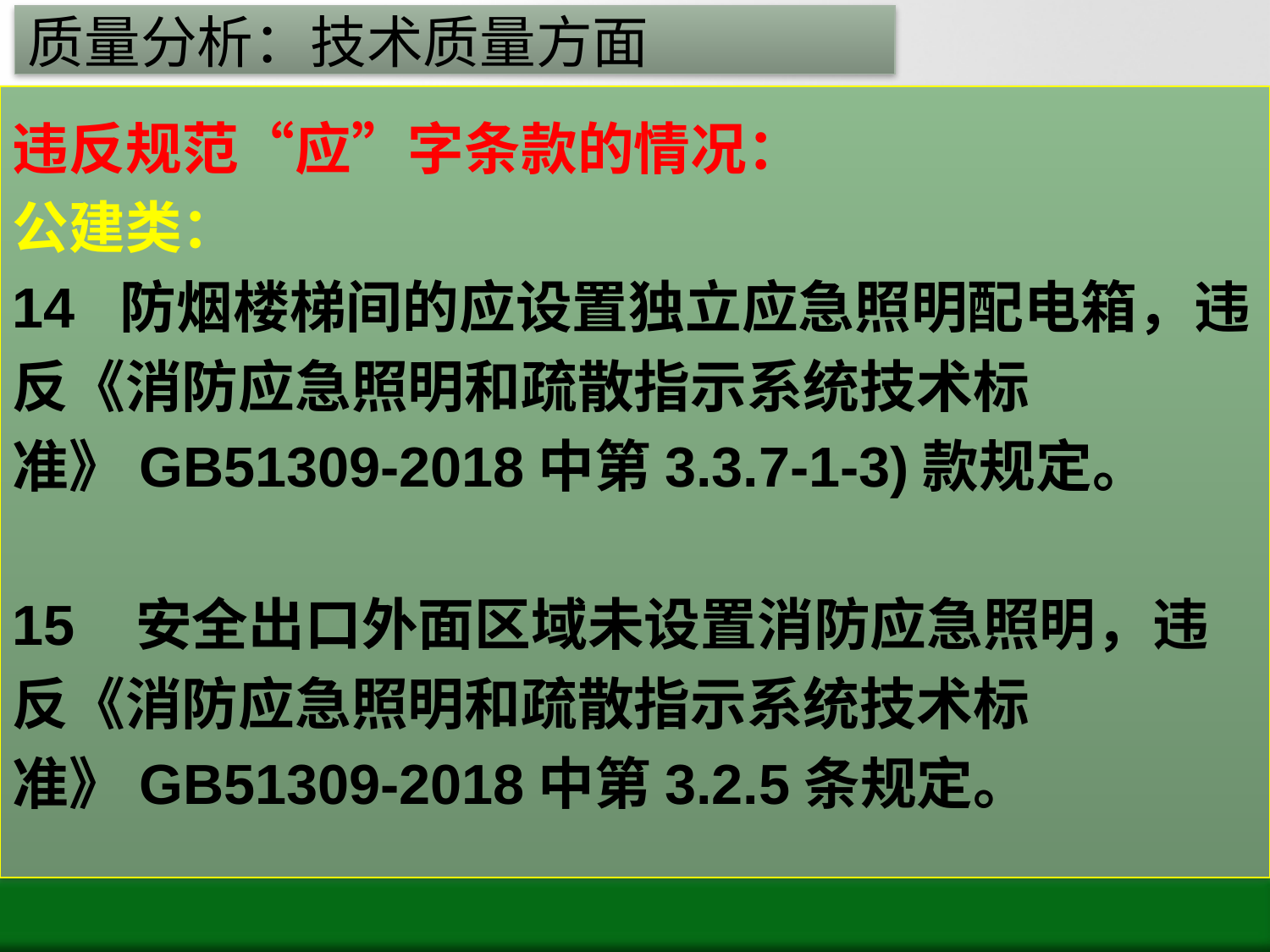

# 质量分析：技术质量方面
违反规范“应”字条款的情况：
公建类：
14  防烟楼梯间的应设置独立应急照明配电箱，违反《消防应急照明和疏散指示系统技术标准》GB51309-2018中第3.3.7-1-3)款规定。

15   安全出口外面区域未设置消防应急照明，违反《消防应急照明和疏散指示系统技术标准》GB51309-2018中第3.2.5条规定。